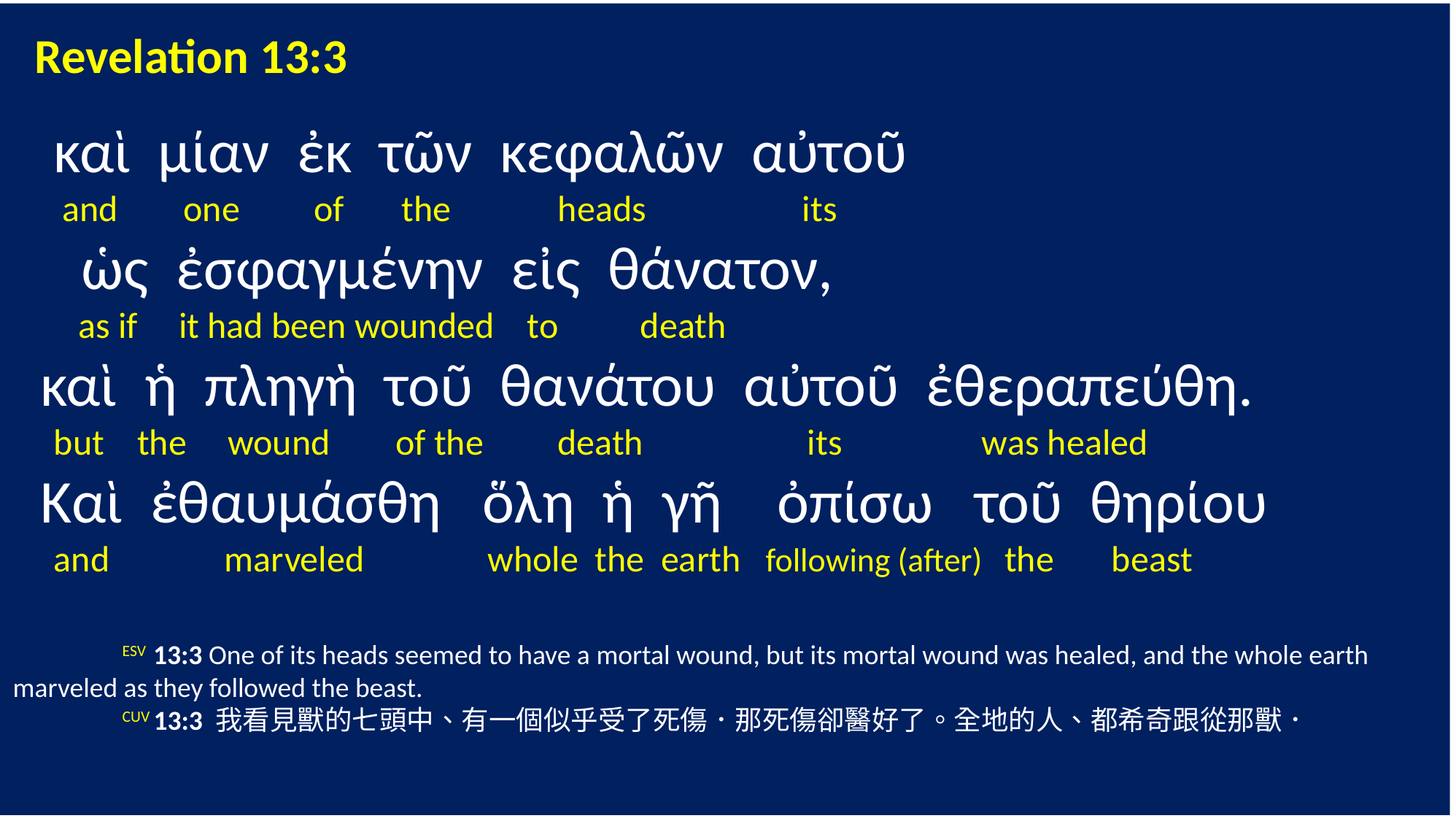

Revelation 13:3

   καὶ  μίαν  ἐκ  τῶν  κεφαλῶν  αὐτοῦ
      and        one         of       the             heads                   its
     ὡς  ἐσφαγμένην  εἰς  θάνατον,
        as if     it had been wounded    to          death
  καὶ  ἡ  πληγὴ  τοῦ  θανάτου  αὐτοῦ  ἐθεραπεύθη.
     but    the     wound        of the         death                    its                 was healed
  Καὶ  ἐθαυμάσθη   ὅλη  ἡ  γῆ    ὀπίσω   τοῦ  θηρίου
     and              marveled               whole  the  earth   following (after)   the       beast

	ESV  13:3 One of its heads seemed to have a mortal wound, but its mortal wound was healed, and the whole earth marveled as they followed the beast.
	CUV 13:3 我看見獸的七頭中、有一個似乎受了死傷．那死傷卻醫好了。全地的人、都希奇跟從那獸．